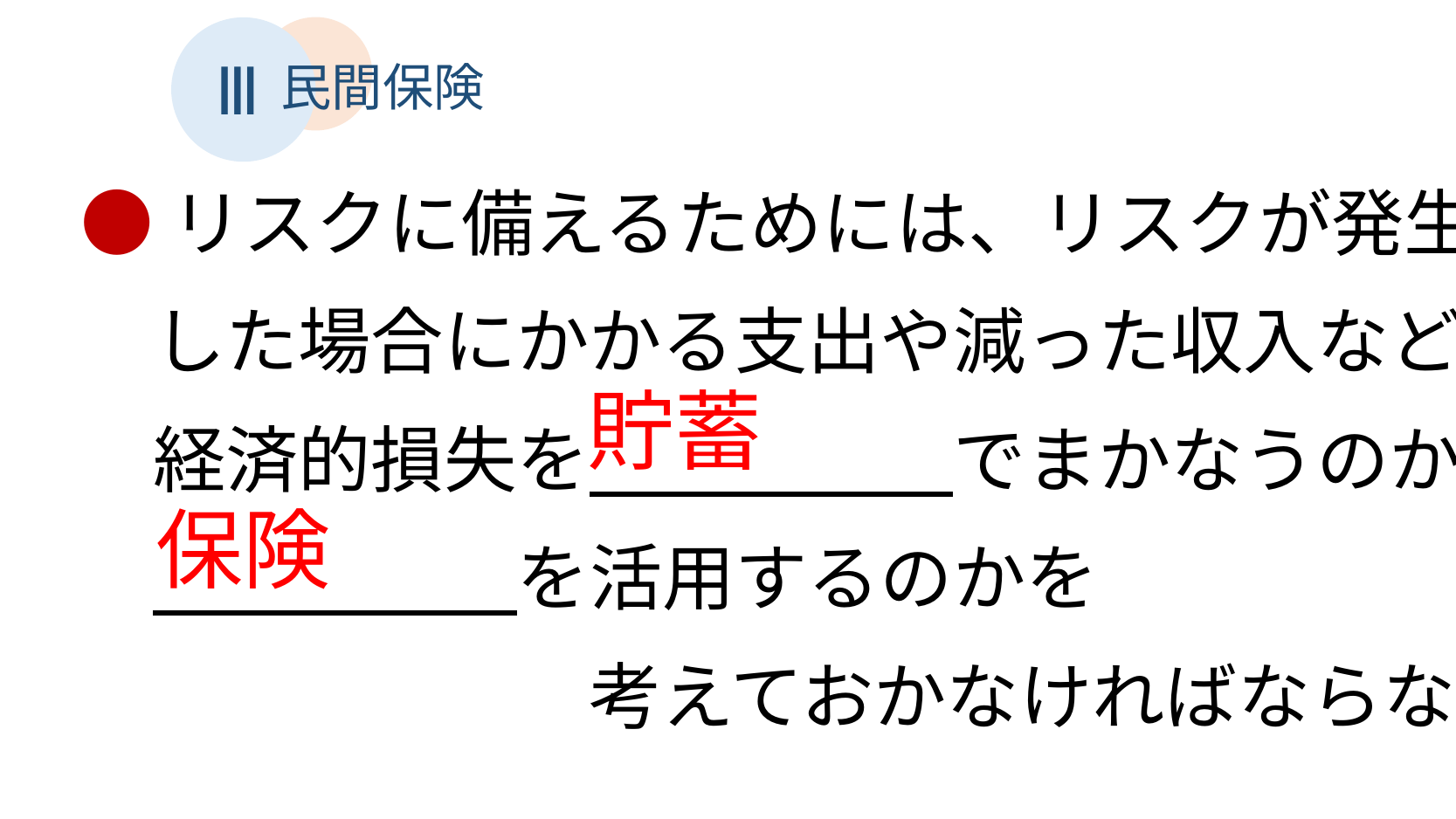

Ⅲ
民間保険
●リスクに備えるためには、リスクが発生
　した場合にかかる支出や減った収入などの
　経済的損失を　　　　　でまかなうのか、
　　　　　　を活用するのかを
　　　　　　　考えておかなければならない。
貯蓄
保険